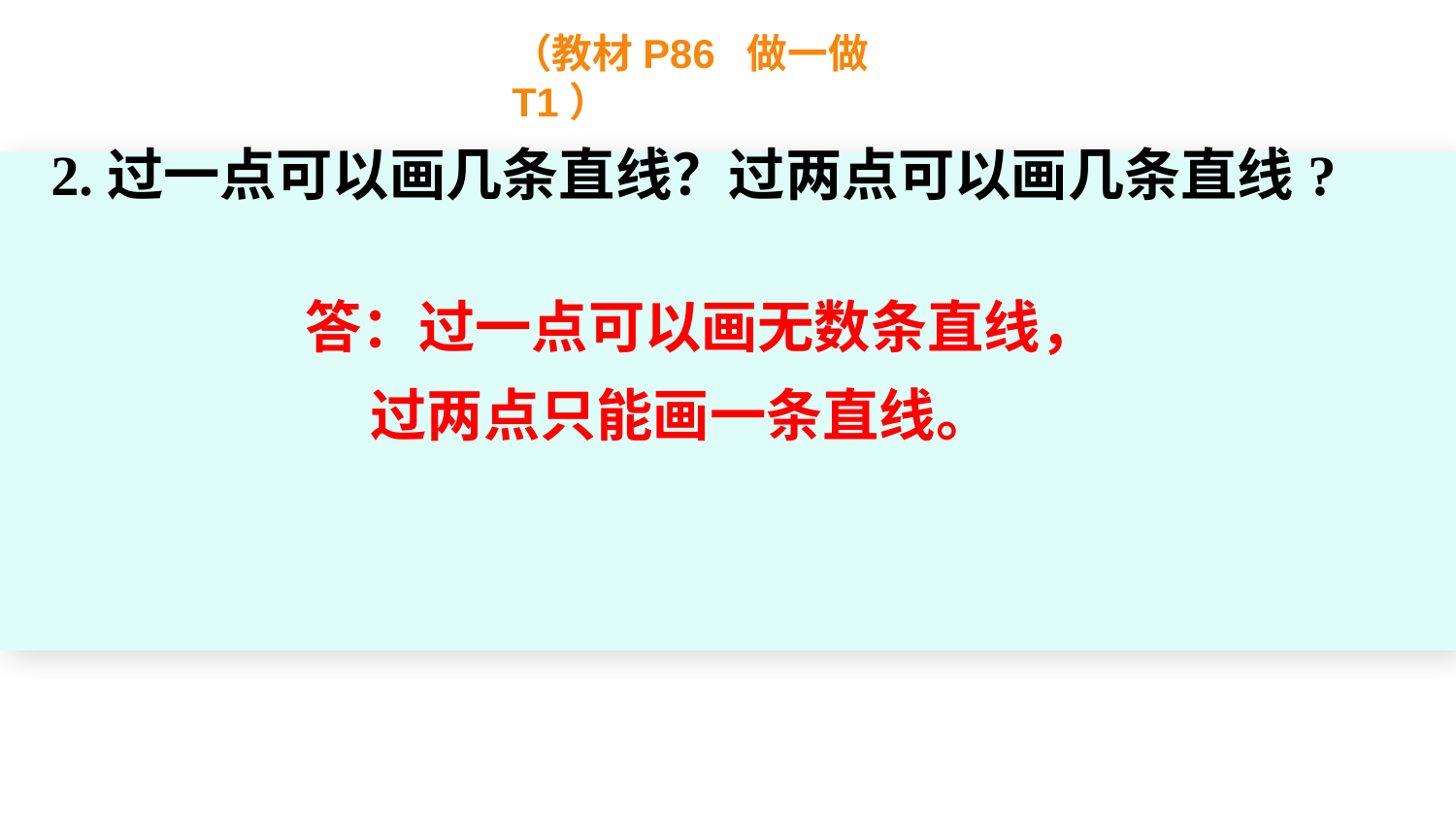

（教材P86  做一做T1）
2.过一点可以画几条直线？过两点可以画几条直线?
答：过一点可以画无数条直线，
    过两点只能画一条直线。